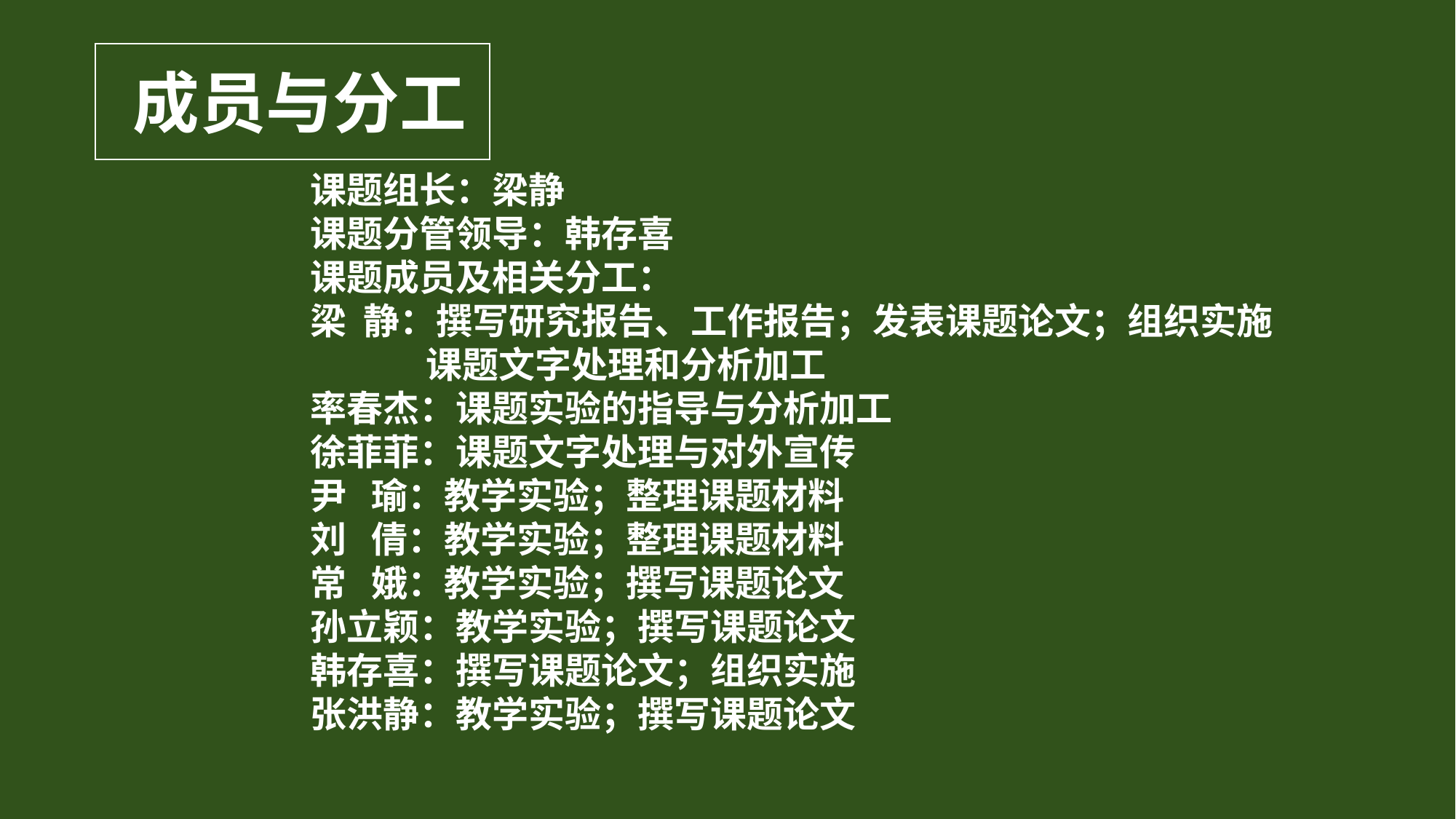

成员与分工
课题组长：梁静
课题分管领导：韩存喜
课题成员及相关分工：
梁  静：撰写研究报告、工作报告；发表课题论文；组织实施
             课题文字处理和分析加工
率春杰：课题实验的指导与分析加工
徐菲菲：课题文字处理与对外宣传
尹   瑜：教学实验；整理课题材料
刘   倩：教学实验；整理课题材料
常   娥：教学实验；撰写课题论文
孙立颖：教学实验；撰写课题论文
韩存喜：撰写课题论文；组织实施
张洪静：教学实验；撰写课题论文